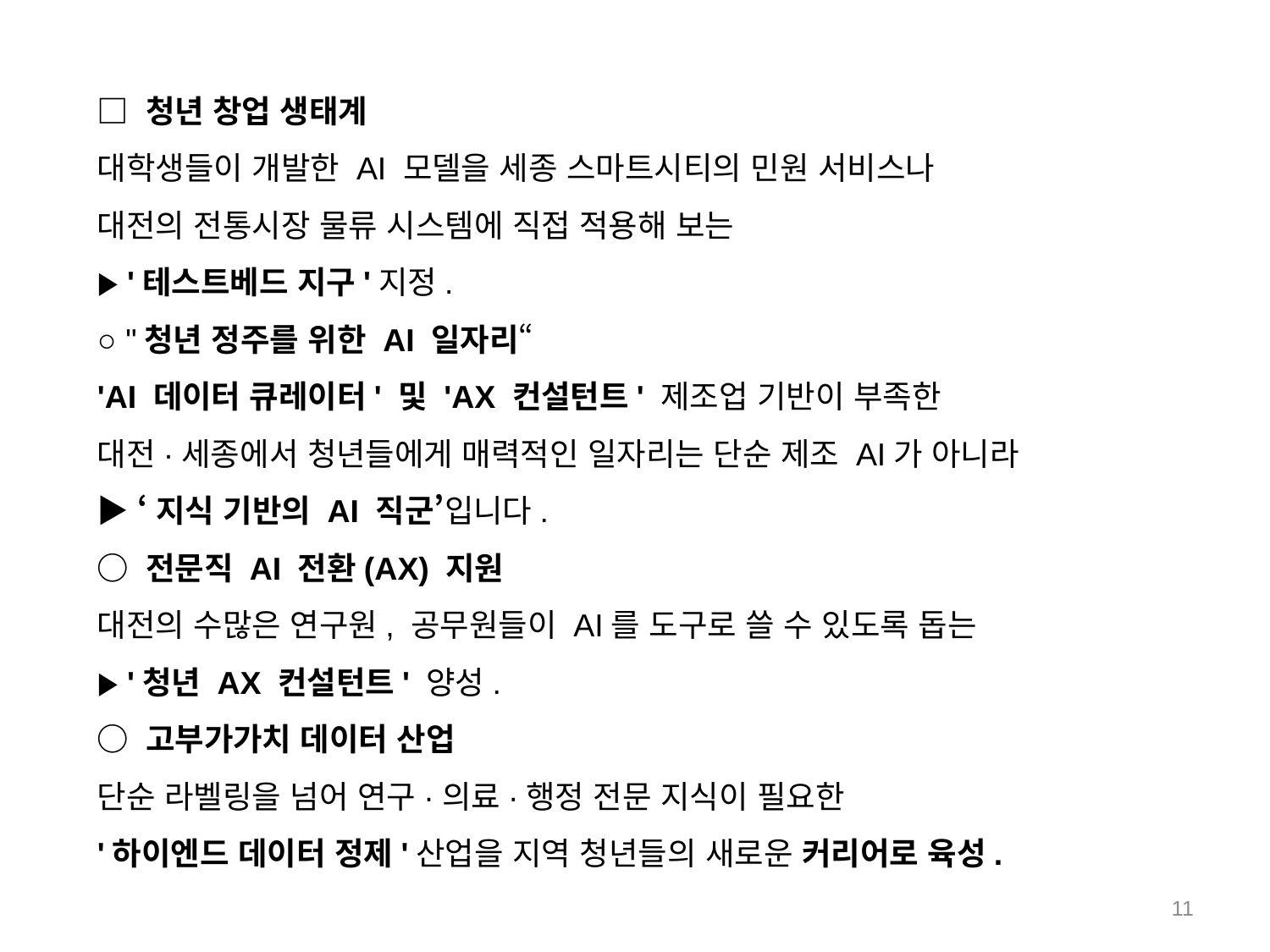

□ 청년 창업 생태계
대학생들이 개발한 AI 모델을 세종 스마트시티의 민원 서비스나
대전의 전통시장 물류 시스템에 직접 적용해 보는
▶ '테스트베드 지구'지정.
○ "청년 정주를 위한 AI 일자리“
'AI 데이터 큐레이터' 및 'AX 컨설턴트' 제조업 기반이 부족한
대전·세종에서 청년들에게 매력적인 일자리는 단순 제조 AI가 아니라
▶ ‘지식 기반의 AI 직군’입니다.
○ 전문직 AI 전환(AX) 지원
대전의 수많은 연구원, 공무원들이 AI를 도구로 쓸 수 있도록 돕는
▶ '청년 AX 컨설턴트' 양성.
○ 고부가가치 데이터 산업
단순 라벨링을 넘어 연구·의료·행정 전문 지식이 필요한
'하이엔드 데이터 정제'산업을 지역 청년들의 새로운 커리어로 육성.
11